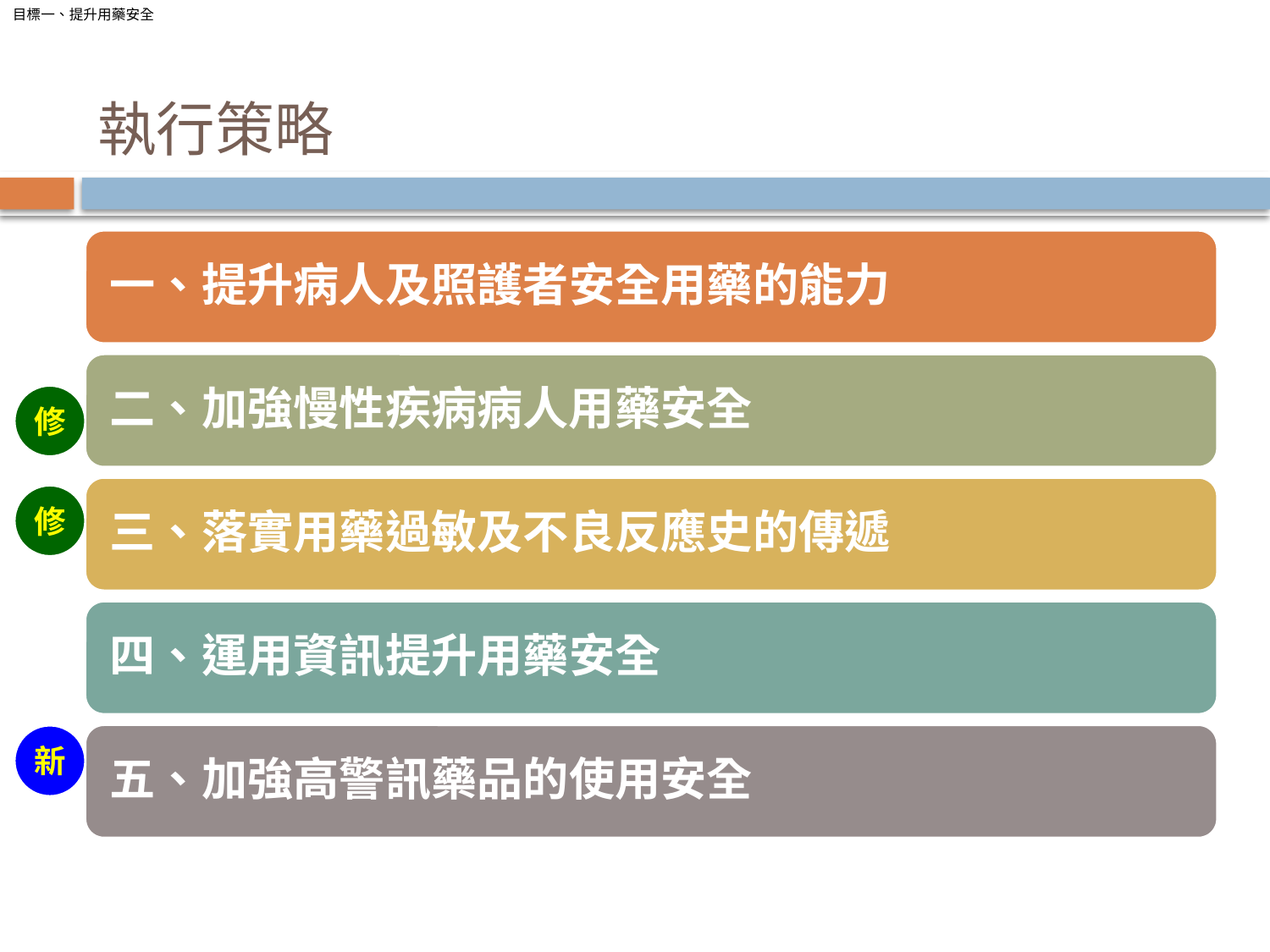

# 執行策略
一、提升病人及照護者安全用藥的能力
二、加強慢性疾病病人用藥安全
三、落實用藥過敏及不良反應史的傳遞
四、運用資訊提升用藥安全
五、加強高警訊藥品的使用安全
修
修
新